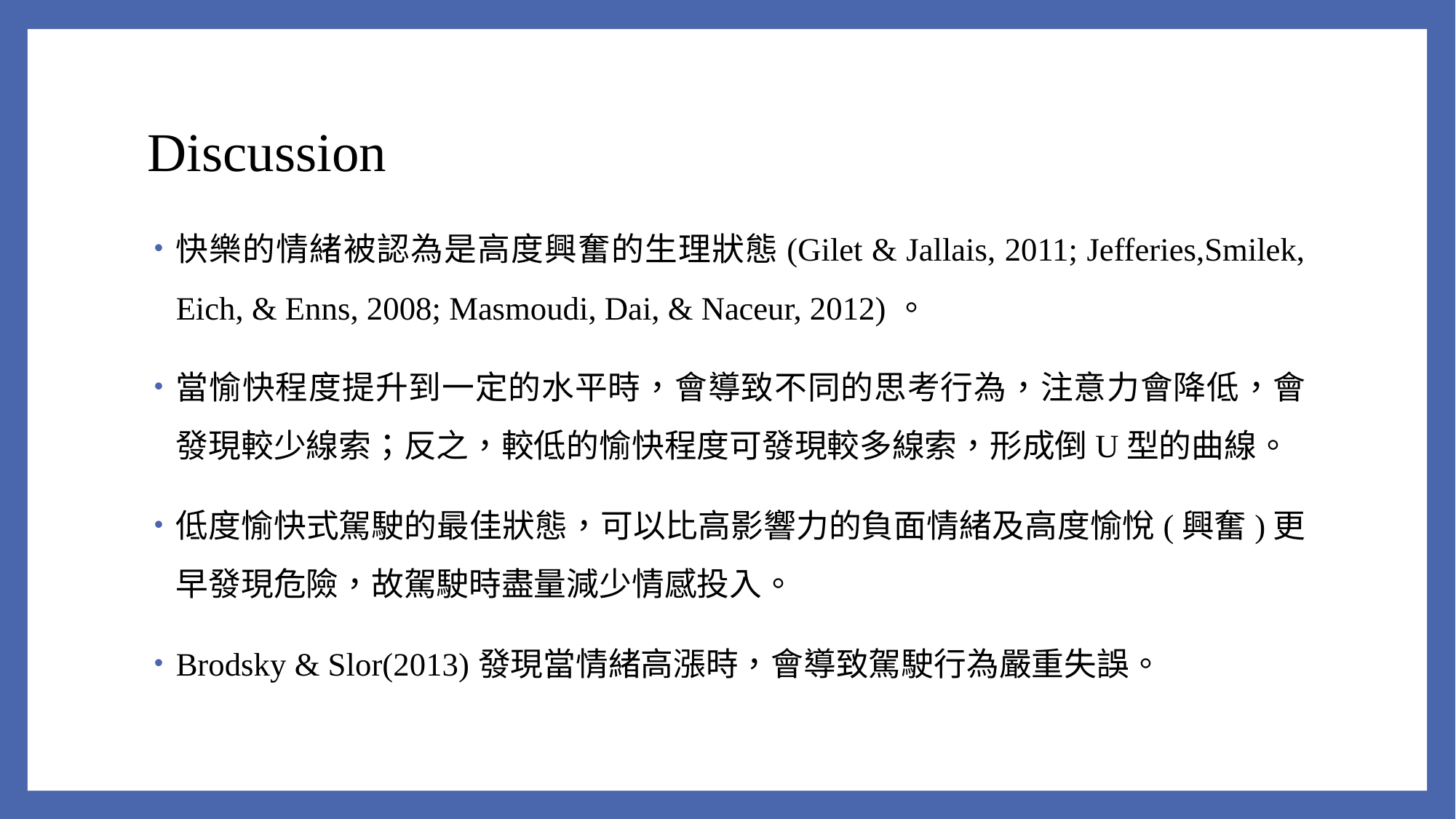

# Discussion
快樂的情緒被認為是高度興奮的生理狀態(Gilet & Jallais, 2011; Jefferies,Smilek, Eich, & Enns, 2008; Masmoudi, Dai, & Naceur, 2012)。
當愉快程度提升到一定的水平時，會導致不同的思考行為，注意力會降低，會發現較少線索；反之，較低的愉快程度可發現較多線索，形成倒U型的曲線。
低度愉快式駕駛的最佳狀態，可以比高影響力的負面情緒及高度愉悅(興奮)更早發現危險，故駕駛時盡量減少情感投入。
Brodsky & Slor(2013)發現當情緒高漲時，會導致駕駛行為嚴重失誤。